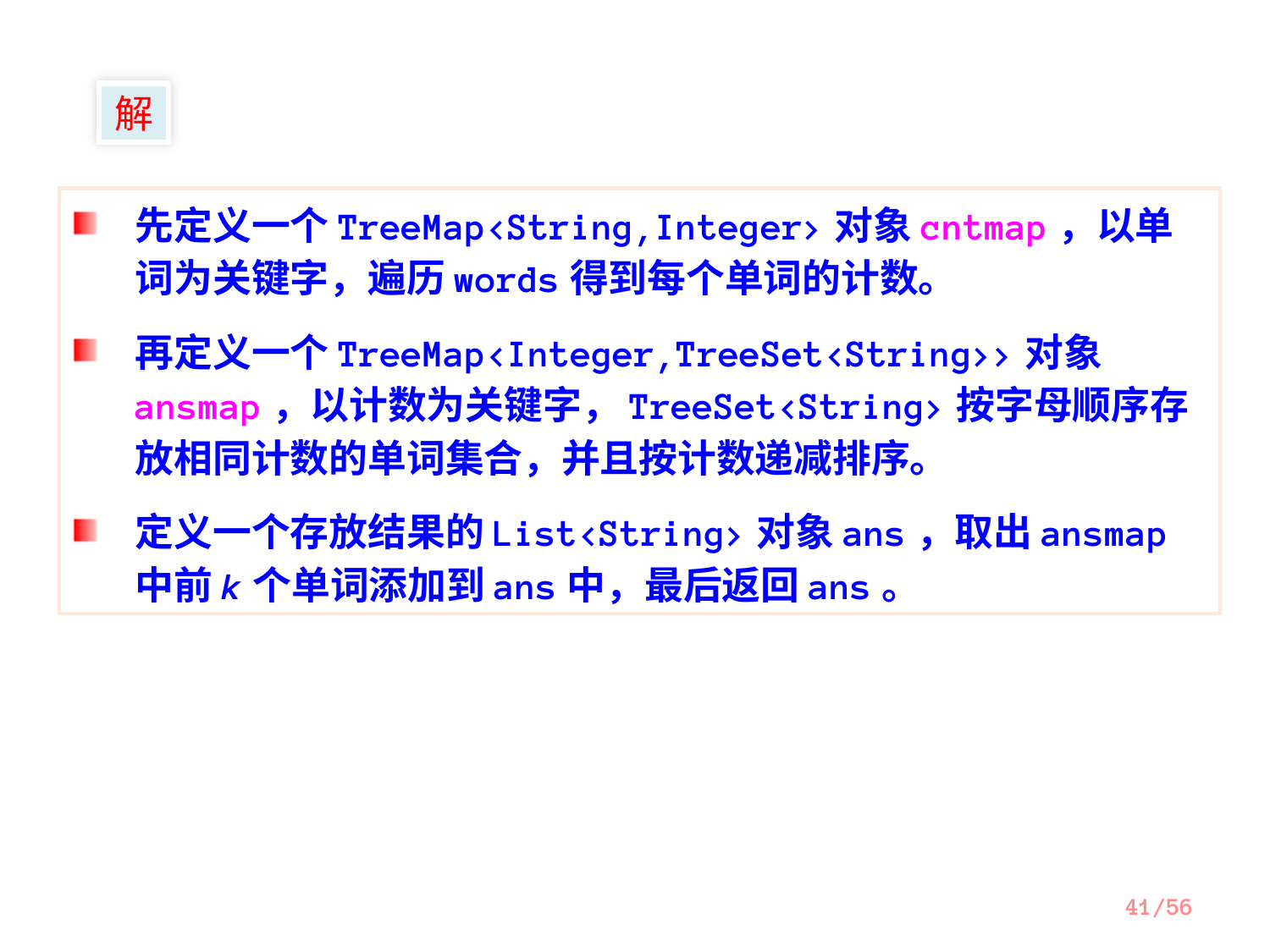

解
先定义一个TreeMap<String,Integer>对象cntmap，以单词为关键字，遍历words得到每个单词的计数。
再定义一个TreeMap<Integer,TreeSet<String>>对象ansmap，以计数为关键字，TreeSet<String>按字母顺序存放相同计数的单词集合，并且按计数递减排序。
定义一个存放结果的List<String>对象ans，取出ansmap中前k个单词添加到ans中，最后返回ans。
41/56